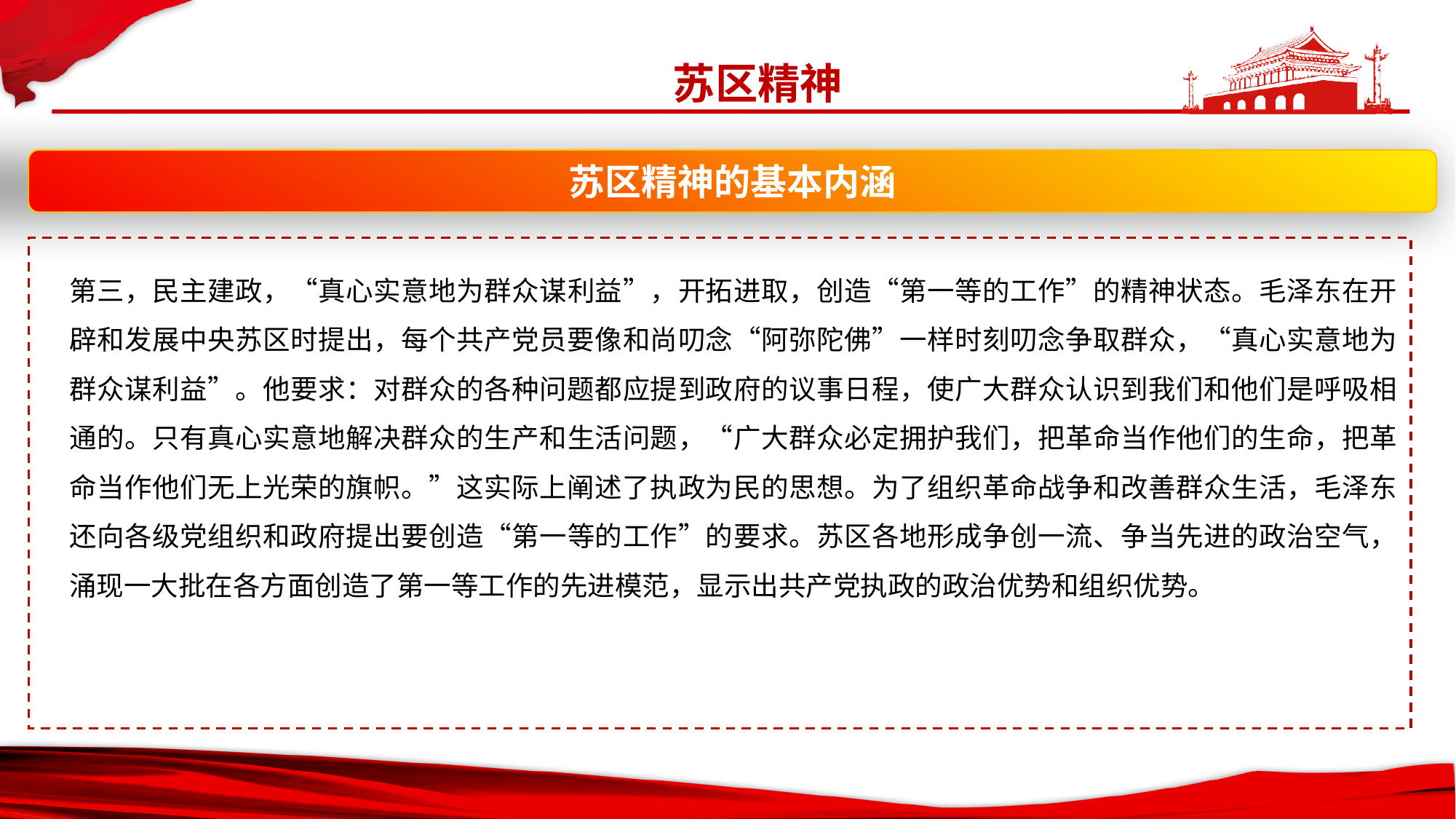

苏区精神
苏区精神的基本内涵

第三，民主建政，“真心实意地为群众谋利益”，开拓进取，创造“第一等的工作”的精神状态。毛泽东在开辟和发展中央苏区时提出，每个共产党员要像和尚叨念“阿弥陀佛”一样时刻叨念争取群众，“真心实意地为群众谋利益”。他要求：对群众的各种问题都应提到政府的议事日程，使广大群众认识到我们和他们是呼吸相通的。只有真心实意地解决群众的生产和生活问题，“广大群众必定拥护我们，把革命当作他们的生命，把革命当作他们无上光荣的旗帜。”这实际上阐述了执政为民的思想。为了组织革命战争和改善群众生活，毛泽东还向各级党组织和政府提出要创造“第一等的工作”的要求。苏区各地形成争创一流、争当先进的政治空气，涌现一大批在各方面创造了第一等工作的先进模范，显示出共产党执政的政治优势和组织优势。